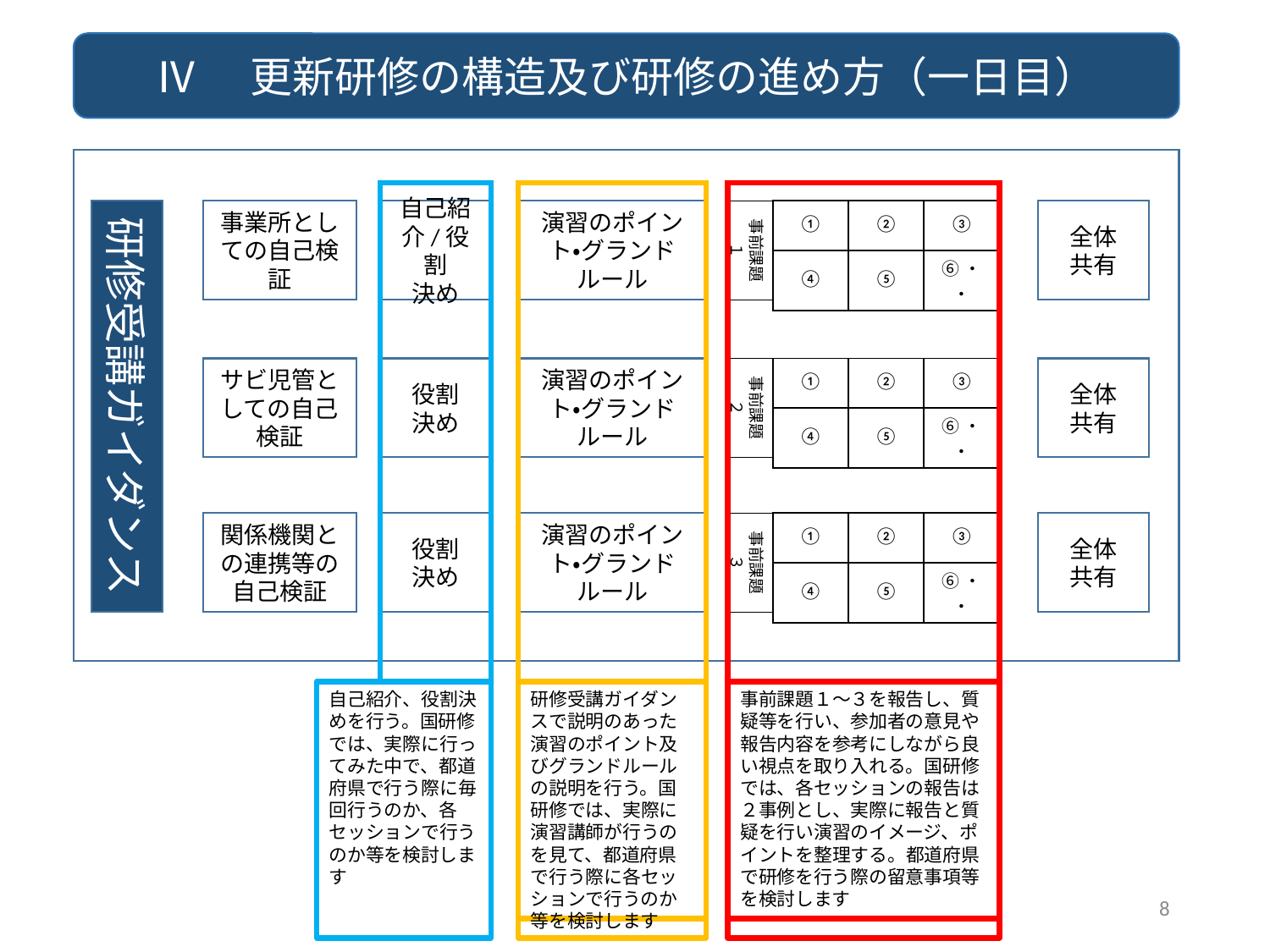

Ⅳ　更新研修の構造及び研修の進め方（一日目）

研修受講ガイダンス
事前課題１
| ① | ② | ③ |
| --- | --- | --- |
| ④ | ⑤ | ⑥・・ |
全体
共有
事業所としての自己検証
自己紹介/役割
決め
演習のポイント・グランドルール
サビ児管としての自己検証
事前課題２
| ① | ② | ③ |
| --- | --- | --- |
| ④ | ⑤ | ⑥・・ |
全体
共有
役割
決め
演習のポイント・グランドルール
事前課題３
| ① | ② | ③ |
| --- | --- | --- |
| ④ | ⑤ | ⑥・・ |
関係機関との連携等の自己検証
役割
決め
演習のポイント・グランドルール
全体
共有
自己紹介、役割決めを行う。国研修では、実際に行ってみた中で、都道府県で行う際に毎回行うのか、各セッションで行うのか等を検討します

研修受講ガイダンスで説明のあった演習のポイント及びグランドルールの説明を行う。国研修では、実際に演習講師が行うのを見て、都道府県で行う際に各セッションで行うのか等を検討します
事前課題１～３を報告し、質疑等を行い、参加者の意見や報告内容を参考にしながら良い視点を取り入れる。国研修では、各セッションの報告は２事例とし、実際に報告と質疑を行い演習のイメージ、ポイントを整理する。都道府県で研修を行う際の留意事項等を検討します

8